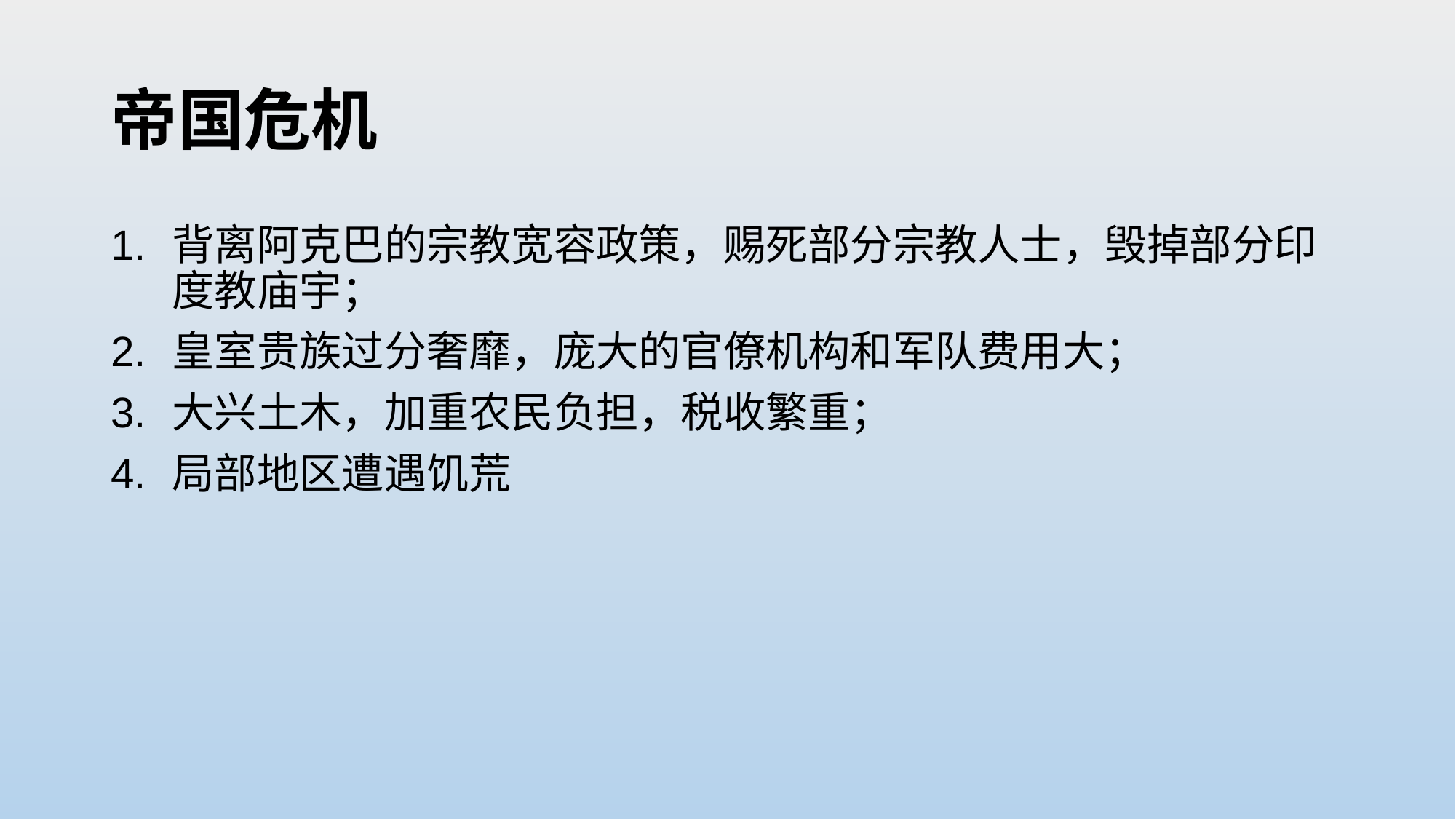

# 帝国危机
背离阿克巴的宗教宽容政策，赐死部分宗教人士，毁掉部分印度教庙宇；
皇室贵族过分奢靡，庞大的官僚机构和军队费用大；
大兴土木，加重农民负担，税收繁重；
局部地区遭遇饥荒